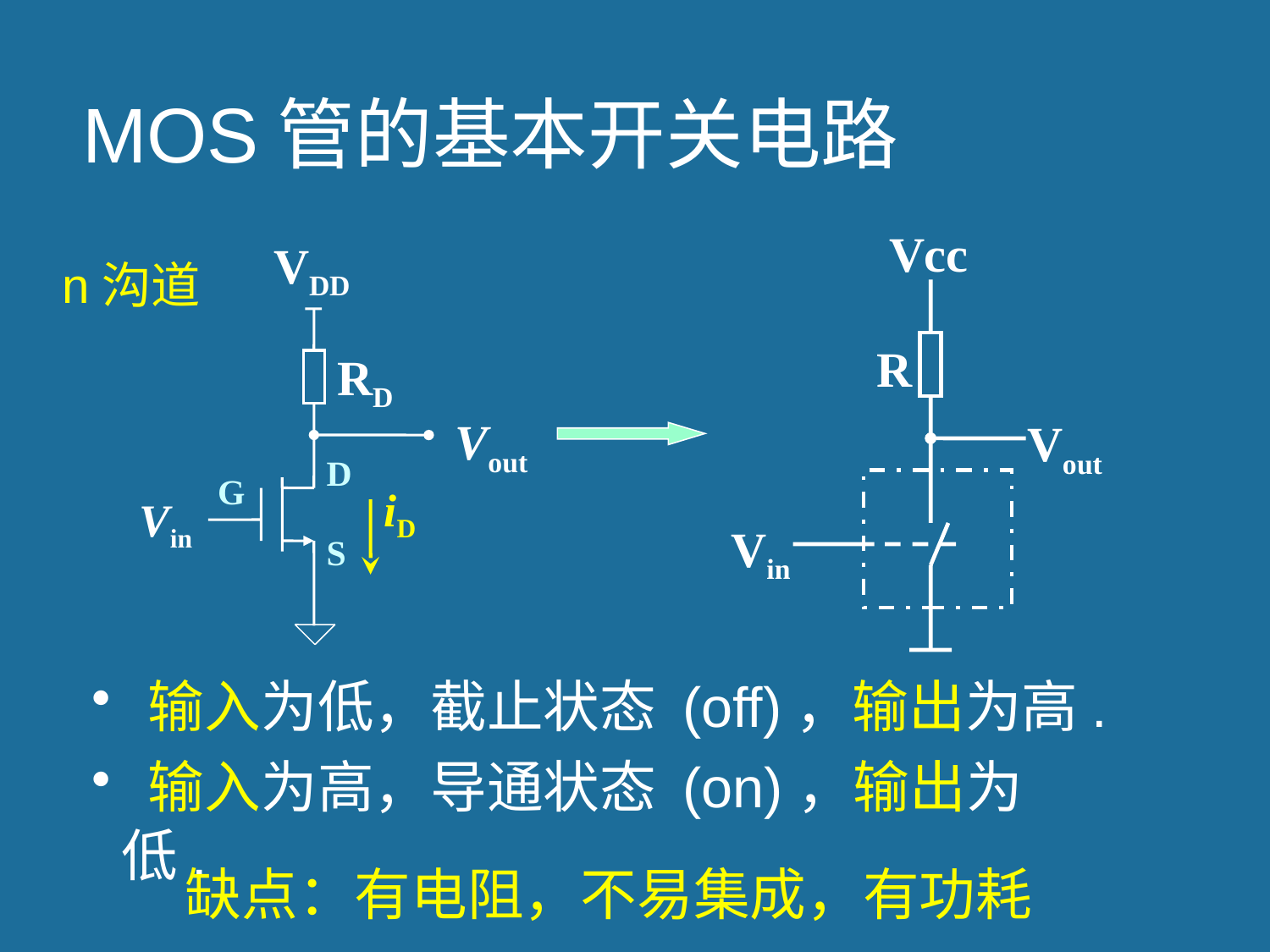

# MOS管的基本开关电路
Vcc

R

Vout

Vin

VDD

RD

Vout

D
G

Vin

S

n沟道

iD

 输入为低，截止状态 (off)，输出为高.
 输入为高，导通状态 (on)，输出为低.
缺点：有电阻，不易集成，有功耗
16